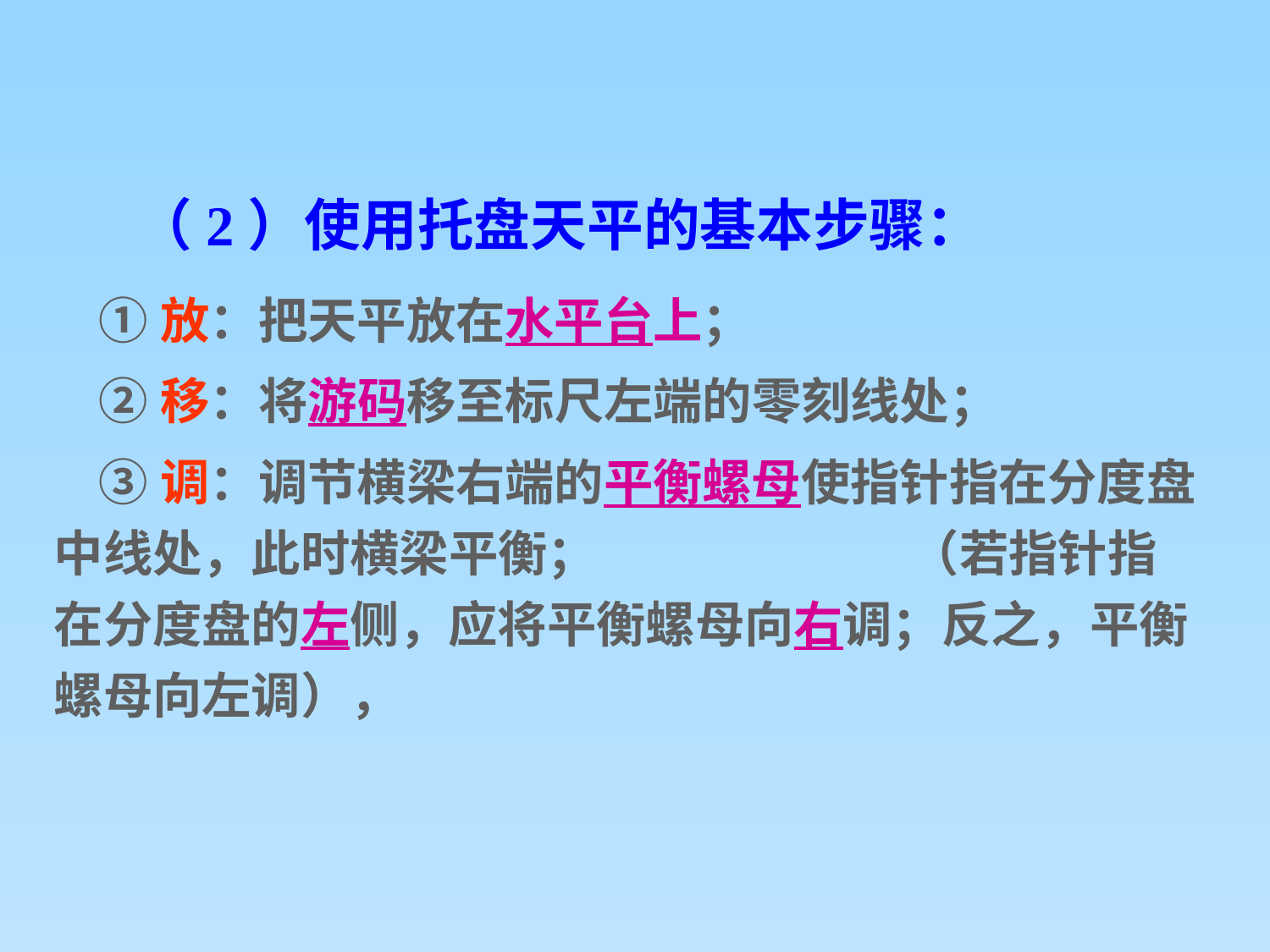

（2）使用托盘天平的基本步骤：
    ①放：把天平放在水平台上；
    ②移：将游码移至标尺左端的零刻线处；
    ③调：调节横梁右端的平衡螺母使指针指在分度盘中线处，此时横梁平衡；                            （若指针指在分度盘的左侧，应将平衡螺母向右调；反之，平衡螺母向左调），